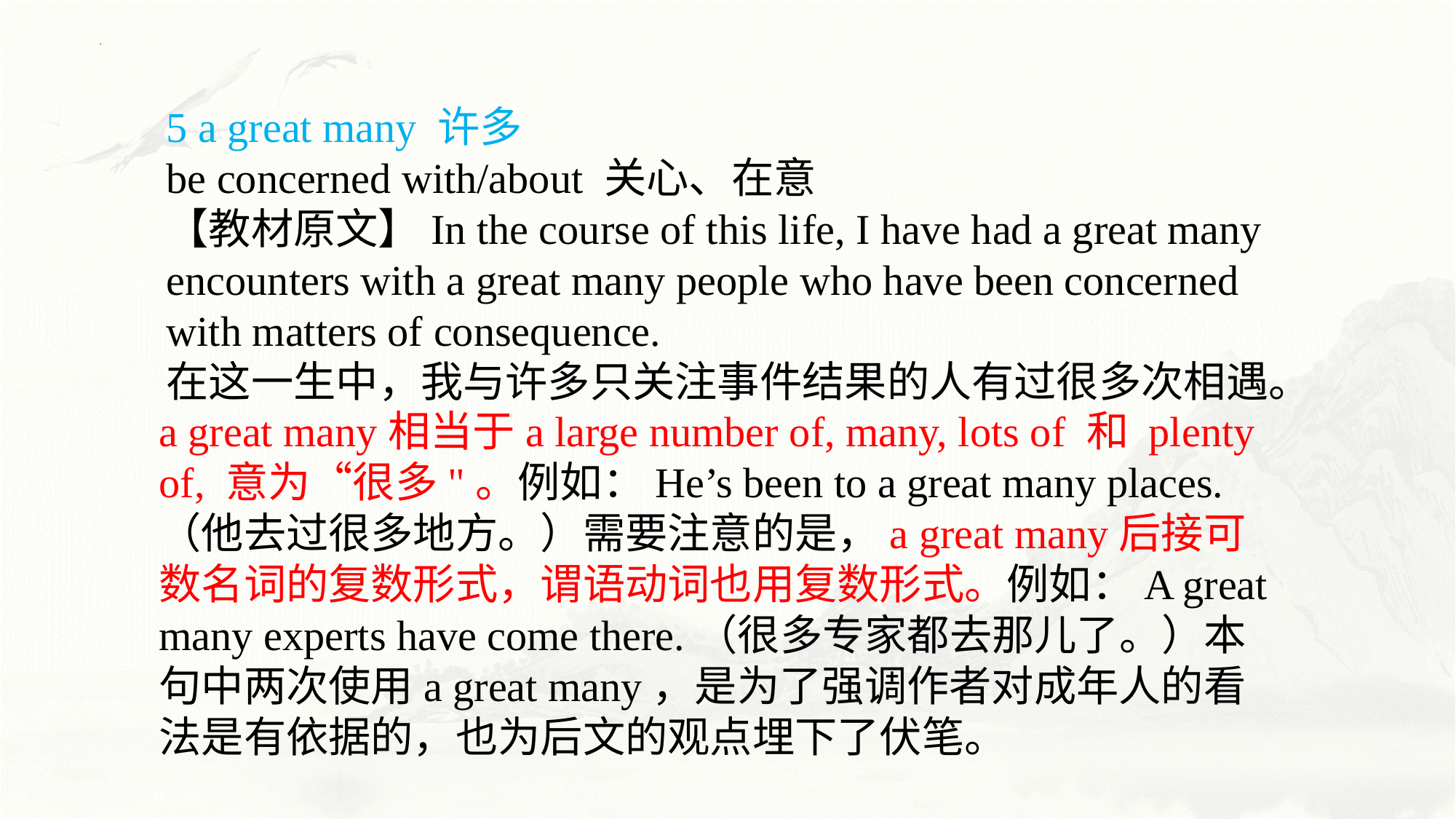

5 a great many 许多
be concerned with/about 关心、在意
【教材原文】In the course of this life, I have had a great many encounters with a great many people who have been concerned with matters of consequence.
在这一生中，我与许多只关注事件结果的人有过很多次相遇。
a great many相当于a large number of, many, lots of 和 plenty of, 意为“很多"。例如：He’s been to a great many places.（他去过很多地方。）需要注意的是，a great many后接可数名词的复数形式，谓语动词也用复数形式。例如：A great many experts have come there.（很多专家都去那儿了。）本句中两次使用a great many，是为了强调作者对成年人的看法是有依据的，也为后文的观点埋下了伏笔。